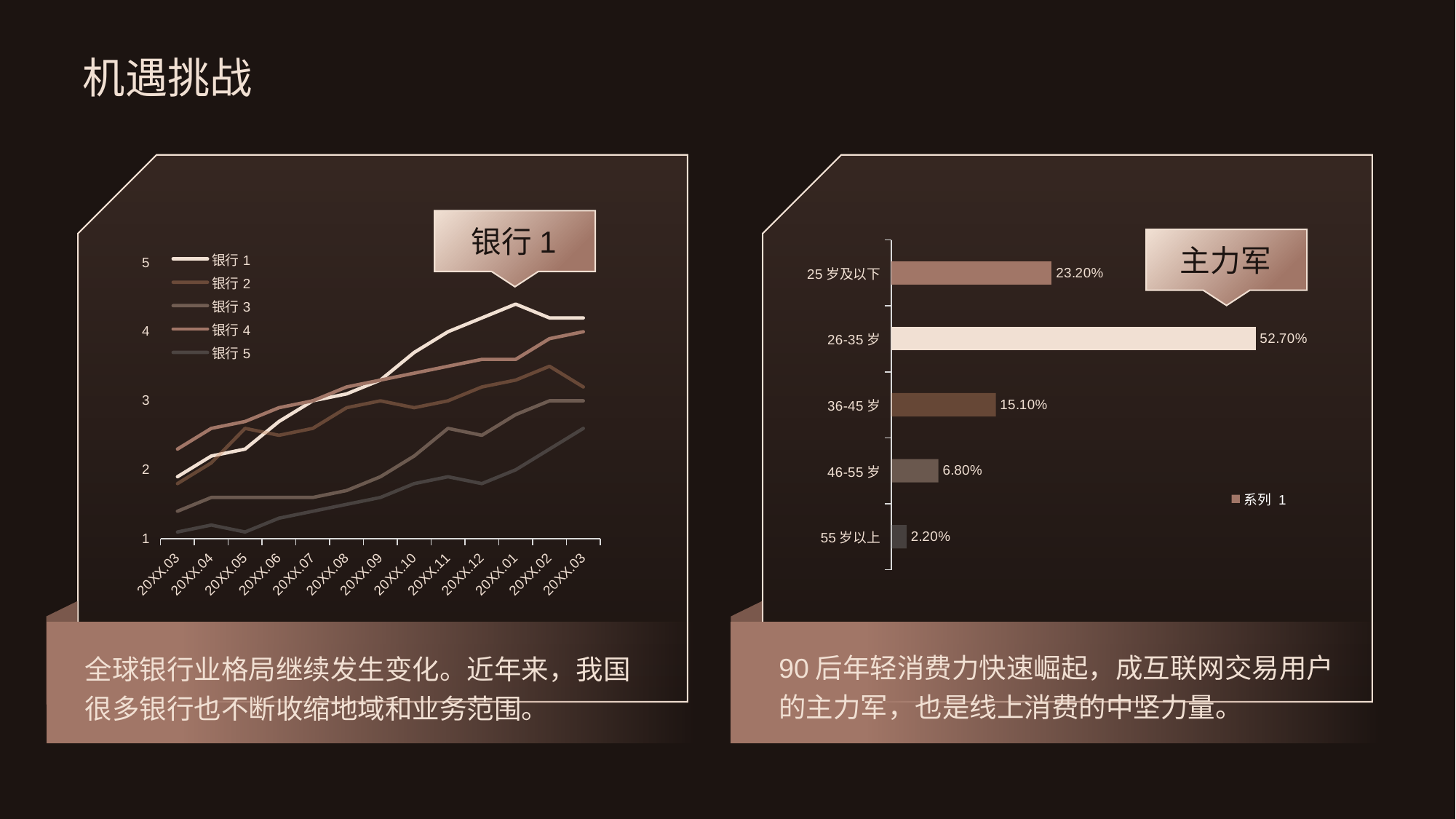

# 机遇挑战

银行1

### Chart

| Category | 系列 1 |
|---|---|
| 55岁以上 | 0.022 |
| 46-55岁 | 0.068 |
| 36-45岁 | 0.151 |
| 26-35岁 | 0.527 |
| 25岁及以下 | 0.232 |

### Chart

| Category | 银行1 | 银行2 | 银行3 | 银行4 | 银行5 |
|---|---|---|---|---|---|
| 20XX.03 | 1.9 | 1.8 | 1.4 | 2.3 | 1.1 |
| 20XX.04 | 2.2 | 2.1 | 1.6 | 2.6 | 1.2 |
| 20XX.05 | 2.3 | 2.6 | 1.6 | 2.7 | 1.1 |
| 20XX.06 | 2.7 | 2.5 | 1.6 | 2.9 | 1.3 |
| 20XX.07 | 3.0 | 2.6 | 1.6 | 3.0 | 1.4 |
| 20XX.08 | 3.1 | 2.9 | 1.7 | 3.2 | 1.5 |
| 20XX.09 | 3.3 | 3.0 | 1.9 | 3.3 | 1.6 |
| 20XX.10 | 3.7 | 2.9 | 2.2 | 3.4 | 1.8 |
| 20XX.11 | 4.0 | 3.0 | 2.6 | 3.5 | 1.9 |
| 20XX.12 | 4.2 | 3.2 | 2.5 | 3.6 | 1.8 |
| 20XX.01 | 4.4 | 3.3 | 2.8 | 3.6 | 2.0 |
| 20XX.02 | 4.2 | 3.5 | 3.0 | 3.9 | 2.3 |
| 20XX.03 | 4.2 | 3.2 | 3.0 | 4.0 | 2.6 |
主力军

90后年轻消费力快速崛起，成互联网交易用户的主力军，也是线上消费的中坚力量。
全球银行业格局继续发生变化。近年来，我国很多银行也不断收缩地域和业务范围。